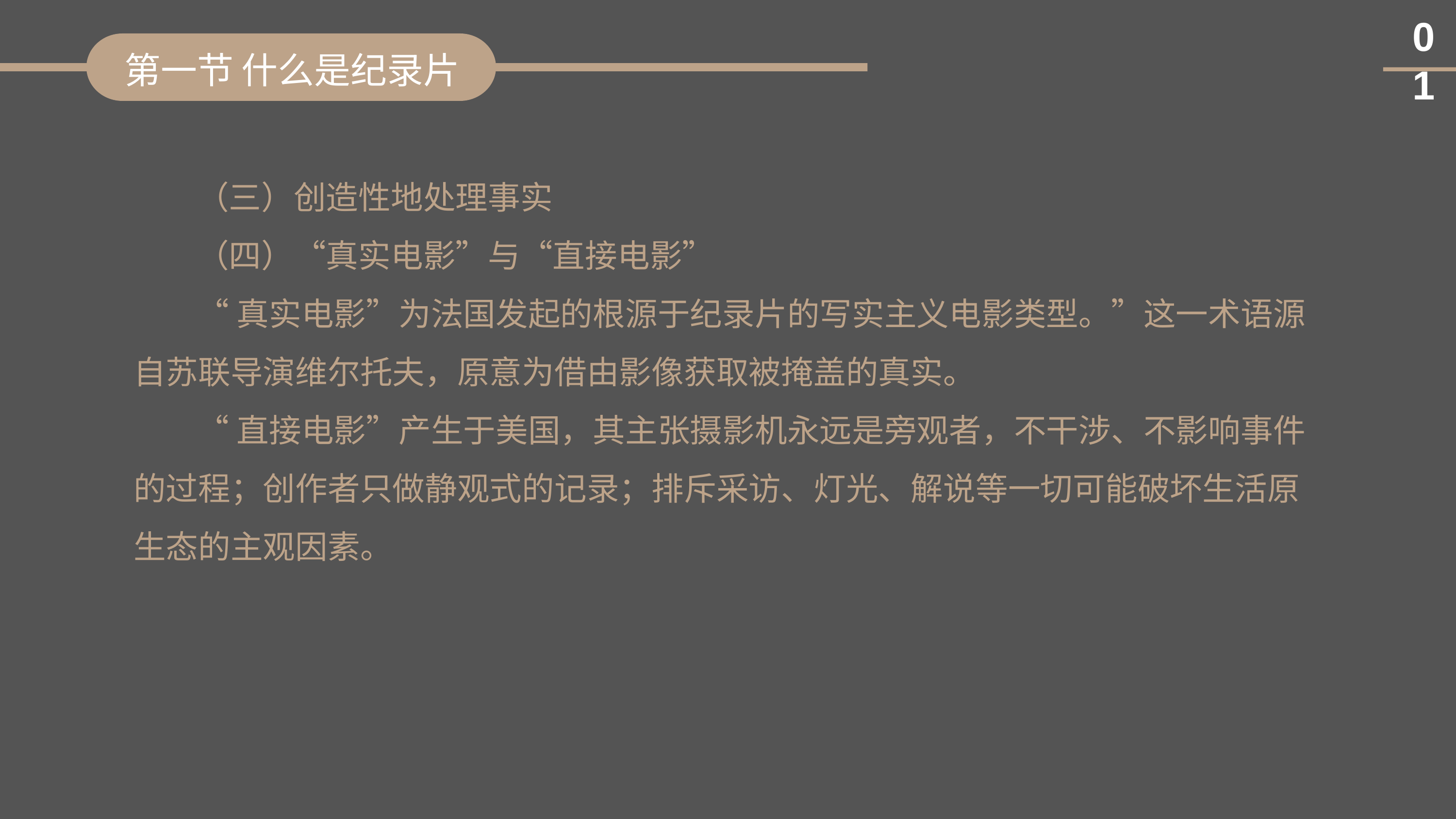

01

第一节 什么是纪录片

（三）创造性地处理事实
（四）“真实电影”与“直接电影”
“真实电影”为法国发起的根源于纪录片的写实主义电影类型。”这一术语源自苏联导演维尔托夫，原意为借由影像获取被掩盖的真实。
“直接电影”产生于美国，其主张摄影机永远是旁观者，不干涉、不影响事件的过程；创作者只做静观式的记录；排斥采访、灯光、解说等一切可能破坏生活原生态的主观因素。